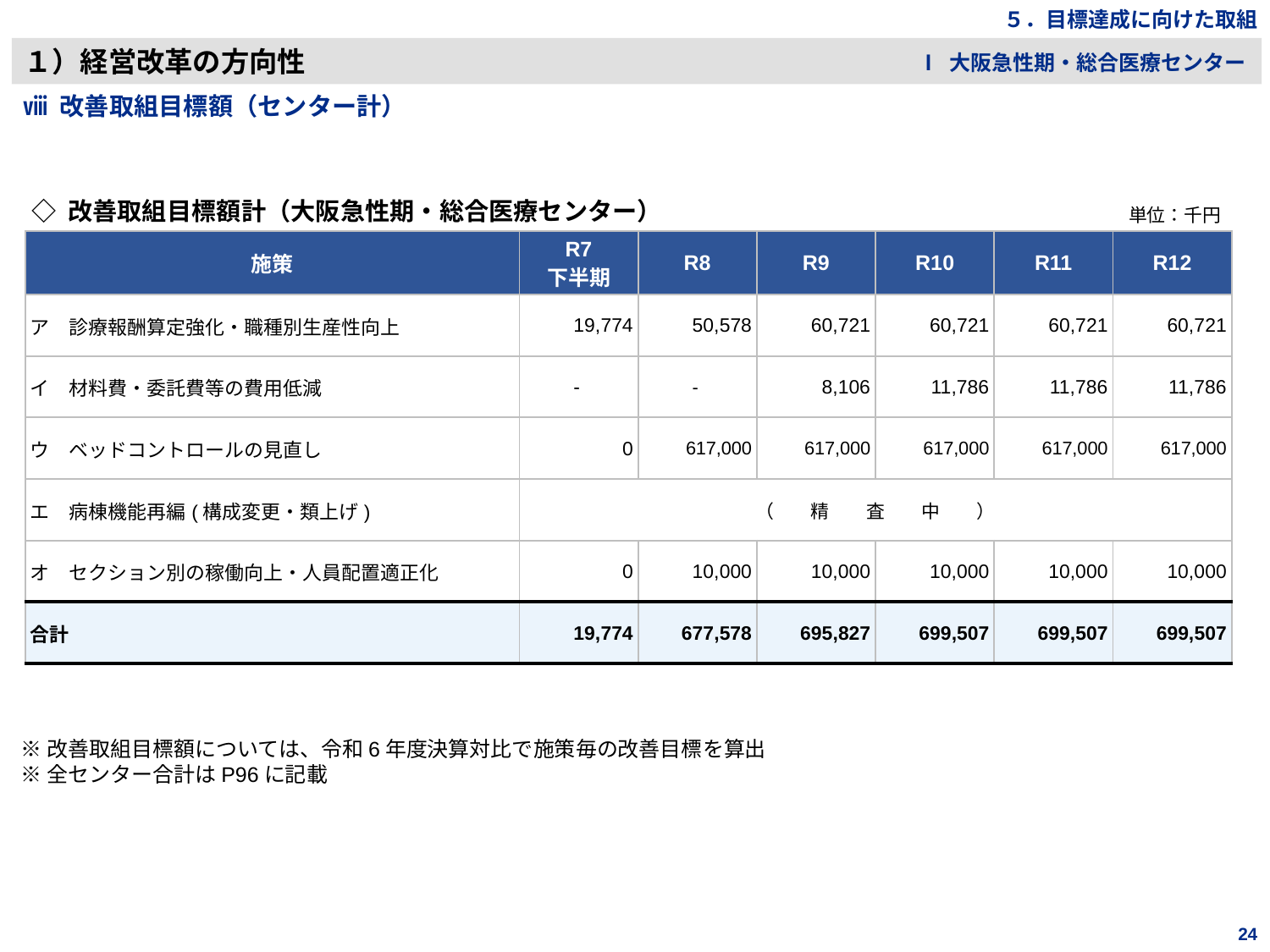

５．目標達成に向けた取組
１）経営改革の方向性
Ⅰ 大阪急性期・総合医療センター
ⅷ 改善取組目標額（センター計）
◇ 改善取組目標額計（大阪急性期・総合医療センター）
単位：千円
| 施策 | R7 下半期 | R8 | R9 | R10 | R11 | R12 |
| --- | --- | --- | --- | --- | --- | --- |
| ア　診療報酬算定強化・職種別生産性向上 | 19,774 | 50,578 | 60,721 | 60,721 | 60,721 | 60,721 |
| イ　材料費・委託費等の費用低減 | - | - | 8,106 | 11,786 | 11,786 | 11,786 |
| ウ　ベッドコントロールの見直し | 0 | 617,000 | 617,000 | 617,000 | 617,000 | 617,000 |
| エ　病棟機能再編(構成変更・類上げ) | （　　精　　査　　中　　） | - | - | - | - | - |
| オ　セクション別の稼働向上・人員配置適正化 | 0 | 10,000 | 10,000 | 10,000 | 10,000 | 10,000 |
| 合計 | 19,774 | 677,578 | 695,827 | 699,507 | 699,507 | 699,507 |
※改善取組目標額については、令和6年度決算対比で施策毎の改善目標を算出
※全センター合計はP96に記載
24